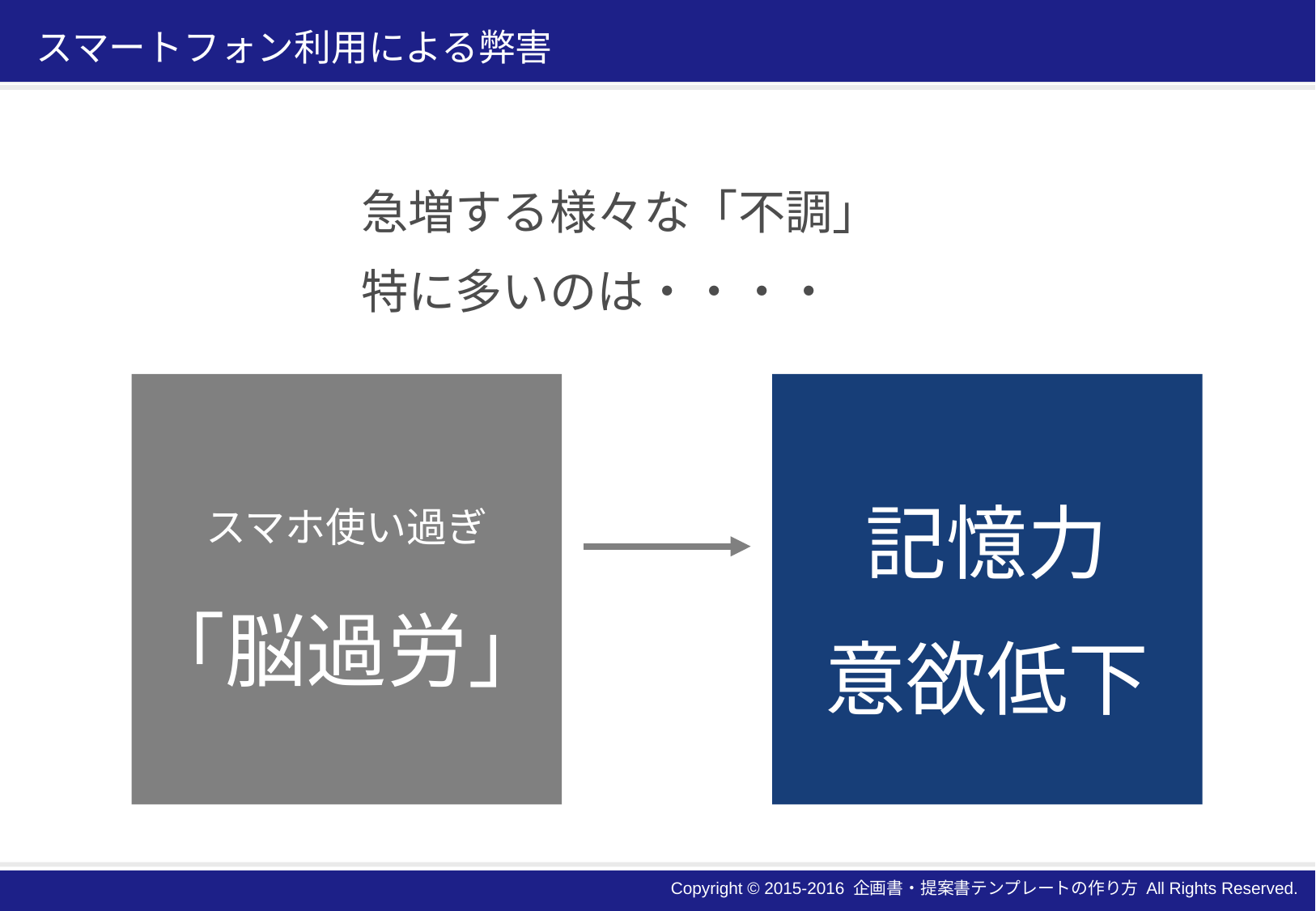

# スマートフォン利用による弊害
急増する様々な「不調」
特に多いのは・・・・
スマホ使い過ぎ
「脳過労」
記憶力
意欲低下